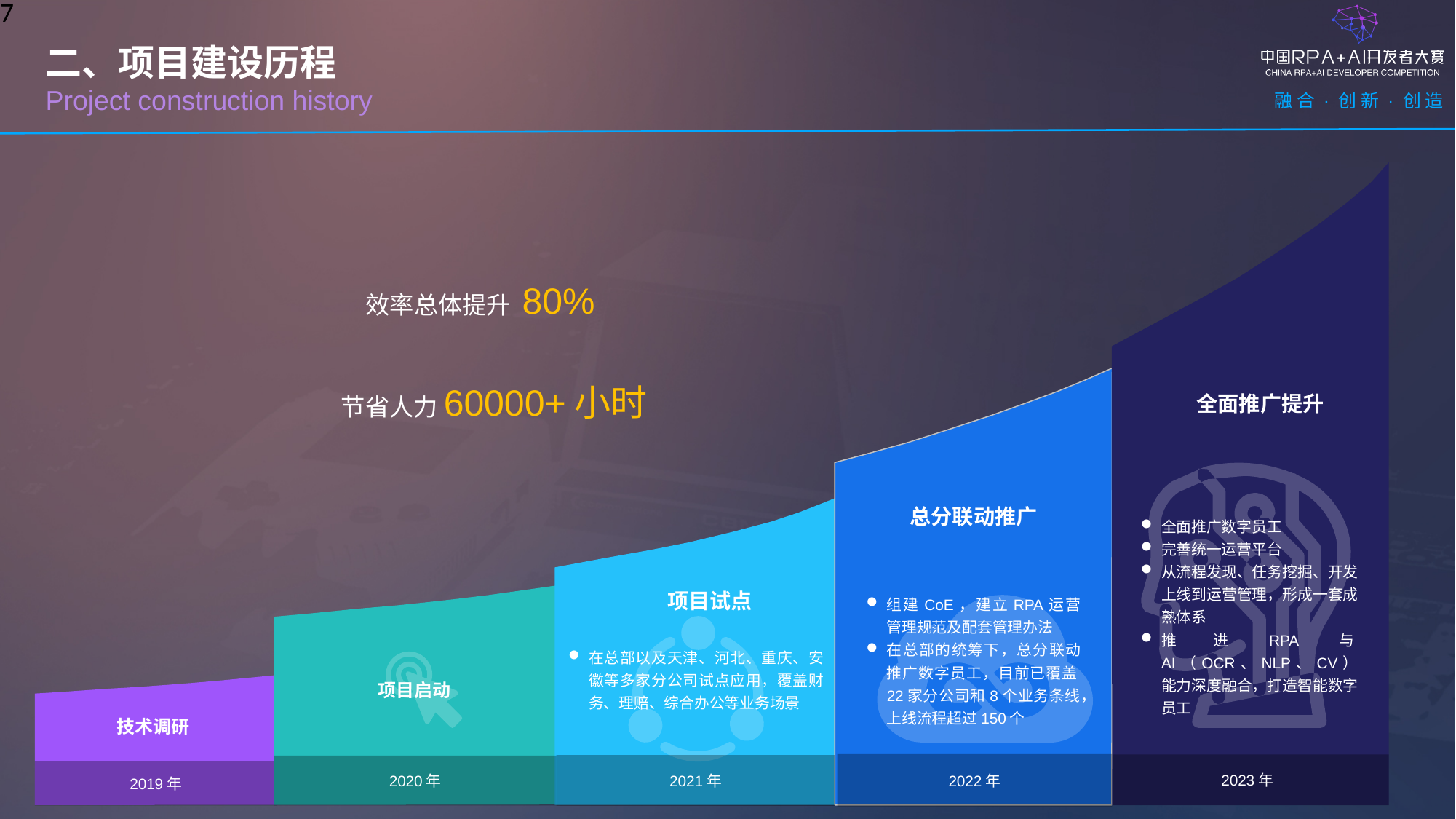

7
二、项目建设历程
Project construction history

效率总体提升 80%

节省人力60000+小时
全面推广提升

总分联动推广
全面推广数字员工
完善统一运营平台
从流程发现、任务挖掘、开发上线到运营管理，形成一套成熟体系
推进RPA与AI（OCR、NLP、CV）能力深度融合，打造智能数字员工
项目试点
组建CoE，建立RPA运营管理规范及配套管理办法
在总部的统筹下，总分联动推广数字员工，目前已覆盖22家分公司和8个业务条线，上线流程超过150个

在总部以及天津、河北、重庆、安徽等多家分公司试点应用，覆盖财务、理赔、综合办公等业务场景

项目启动

技术调研
2022年
2023年
2021年
2020年
2019年